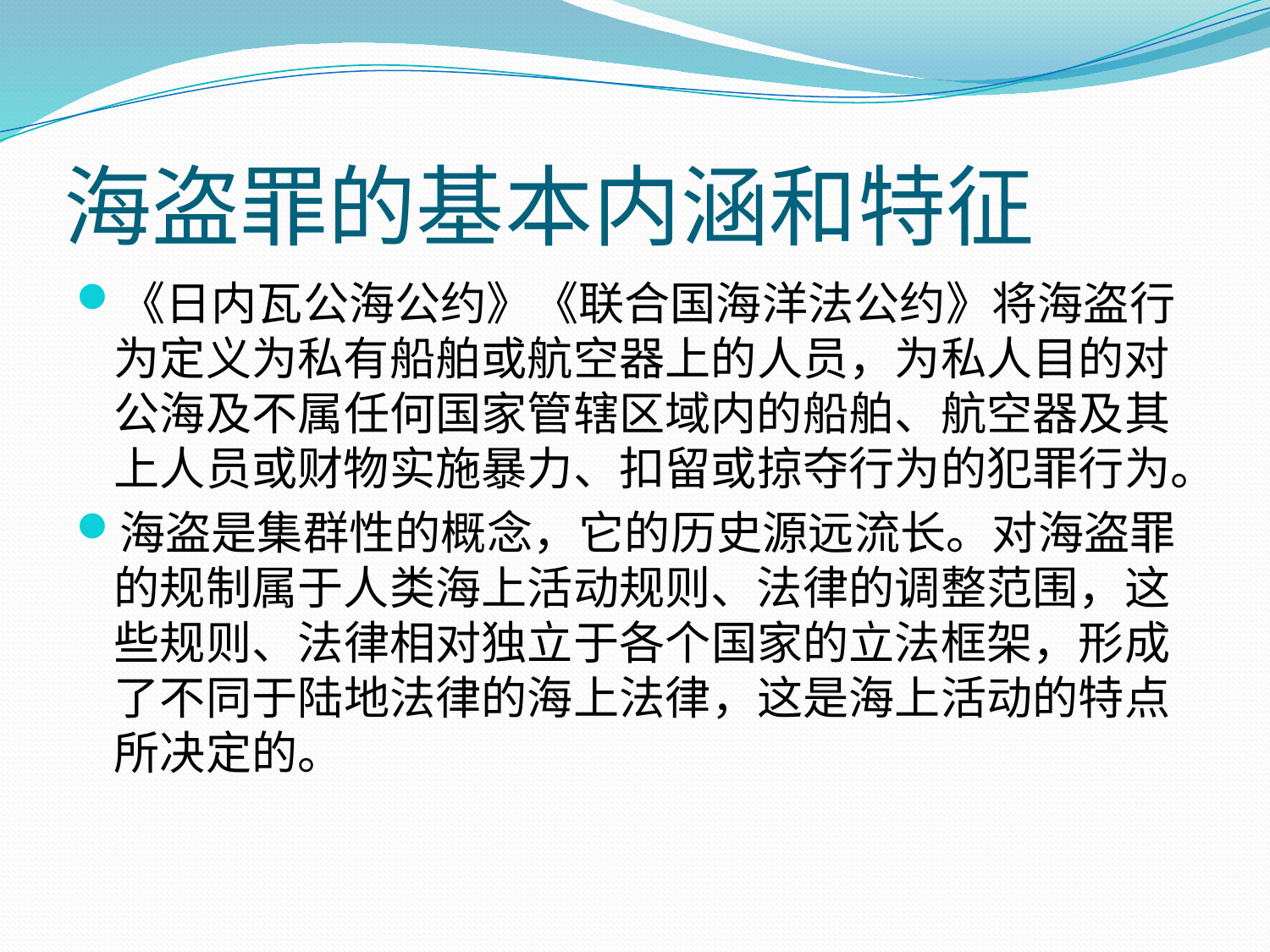

# 海盗罪的基本内涵和特征
《日内瓦公海公约》《联合国海洋法公约》将海盗行为定义为私有船舶或航空器上的人员，为私人目的对公海及不属任何国家管辖区域内的船舶、航空器及其上人员或财物实施暴力、扣留或掠夺行为的犯罪行为。
海盗是集群性的概念，它的历史源远流长。对海盗罪的规制属于人类海上活动规则、法律的调整范围，这些规则、法律相对独立于各个国家的立法框架，形成了不同于陆地法律的海上法律，这是海上活动的特点所决定的。